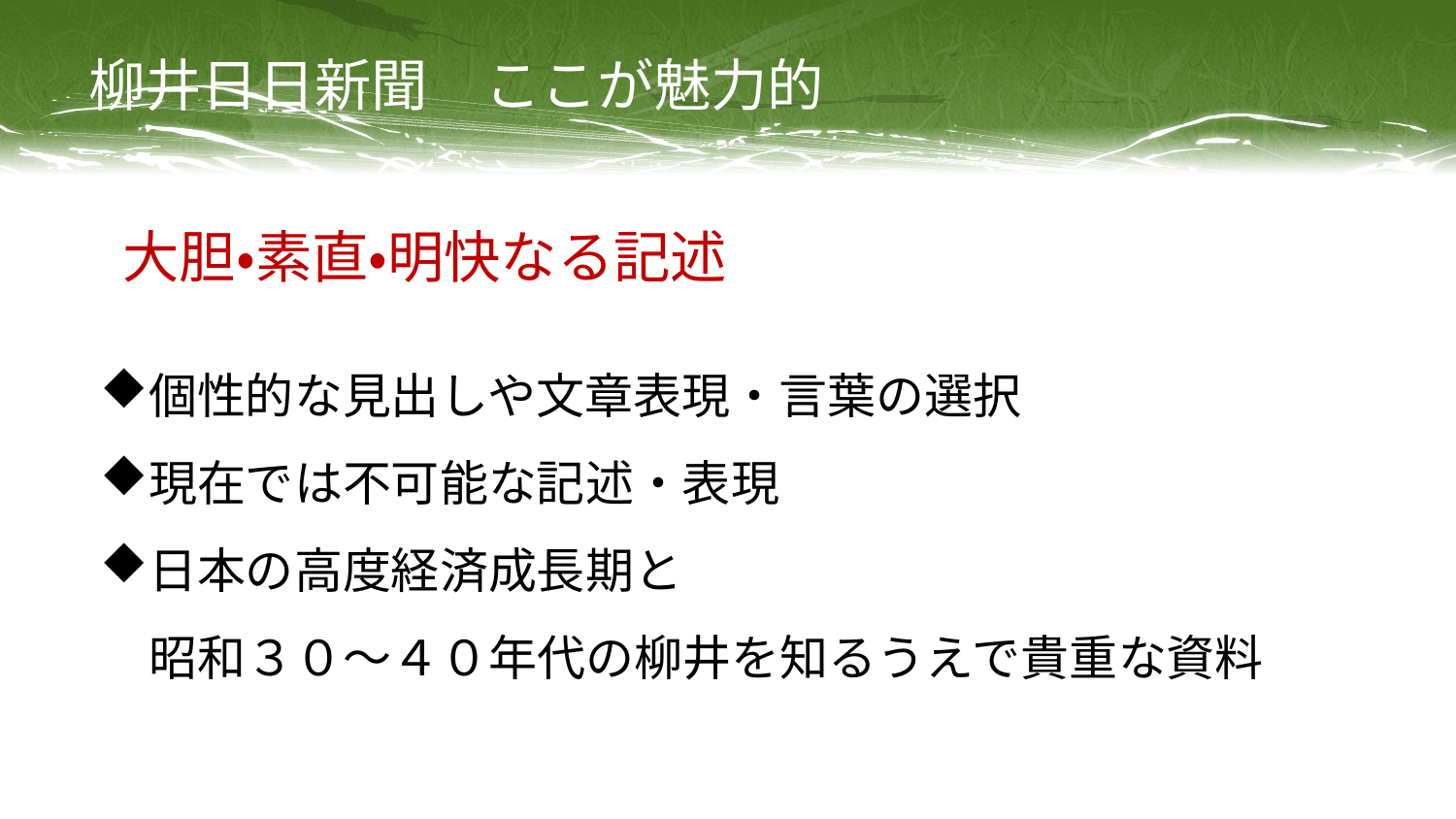

柳井日日新聞　ここが魅力的
大胆・素直・明快なる記述
個性的な見出しや文章表現・言葉の選択
現在では不可能な記述・表現
日本の高度経済成長期と
　昭和３０～４０年代の柳井を知るうえで貴重な資料